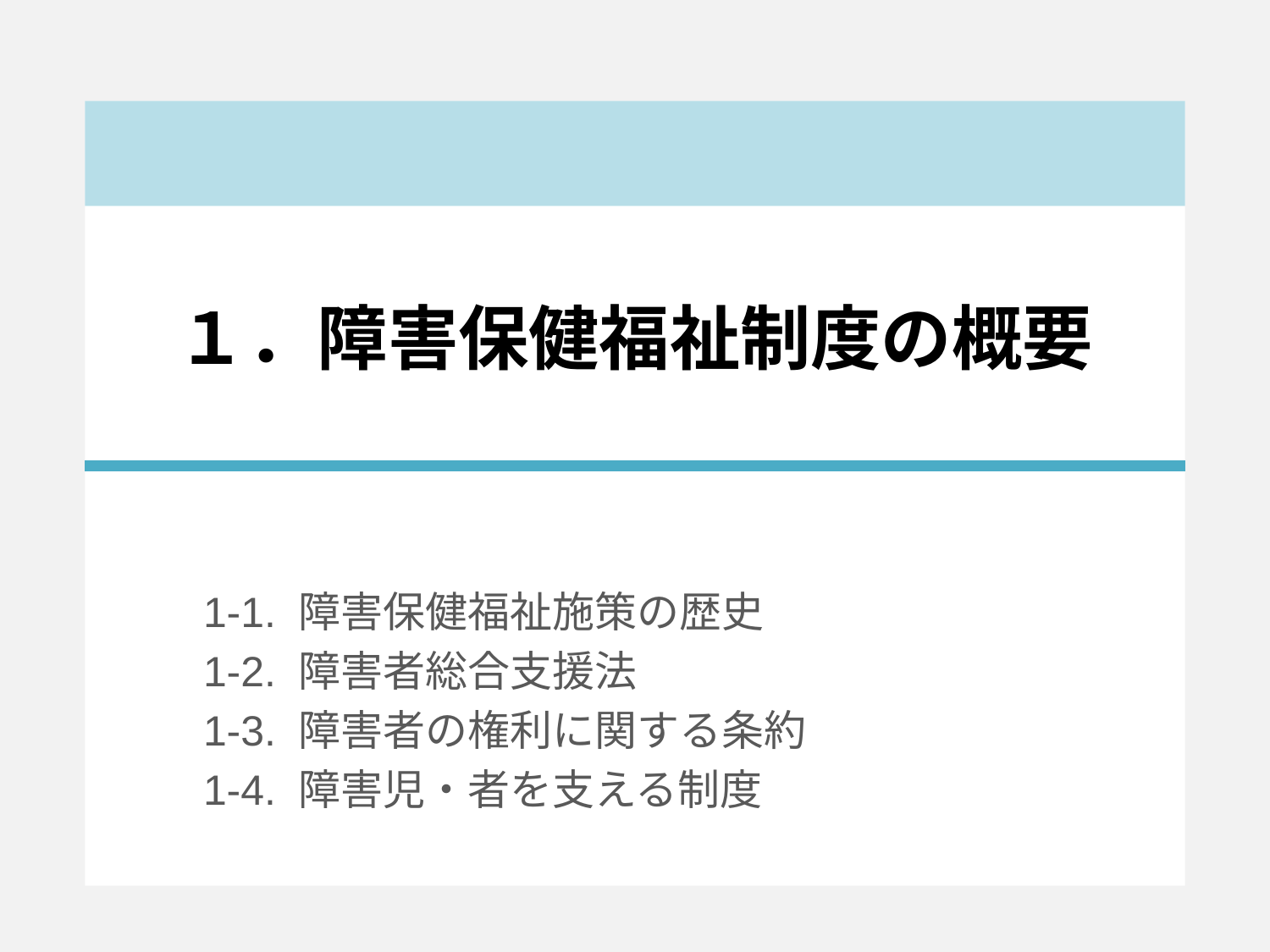

# １．障害保健福祉制度の概要
1-1. 障害保健福祉施策の歴史
1-2. 障害者総合支援法
1-3. 障害者の権利に関する条約
1-4. 障害児・者を支える制度